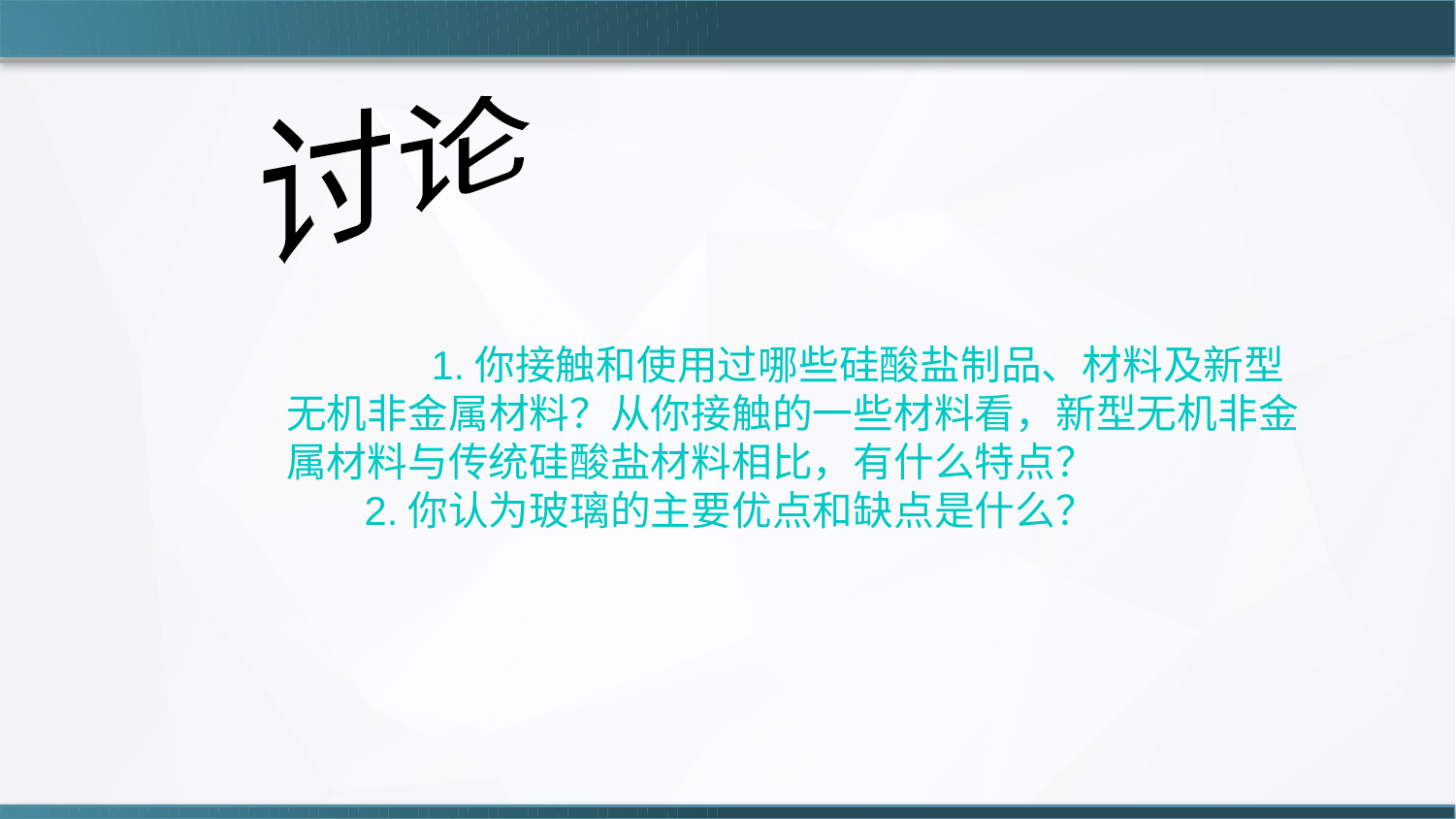

讨论
             1.你接触和使用过哪些硅酸盐制品、材料及新型无机非金属材料？从你接触的一些材料看，新型无机非金属材料与传统硅酸盐材料相比，有什么特点？
       2.你认为玻璃的主要优点和缺点是什么？